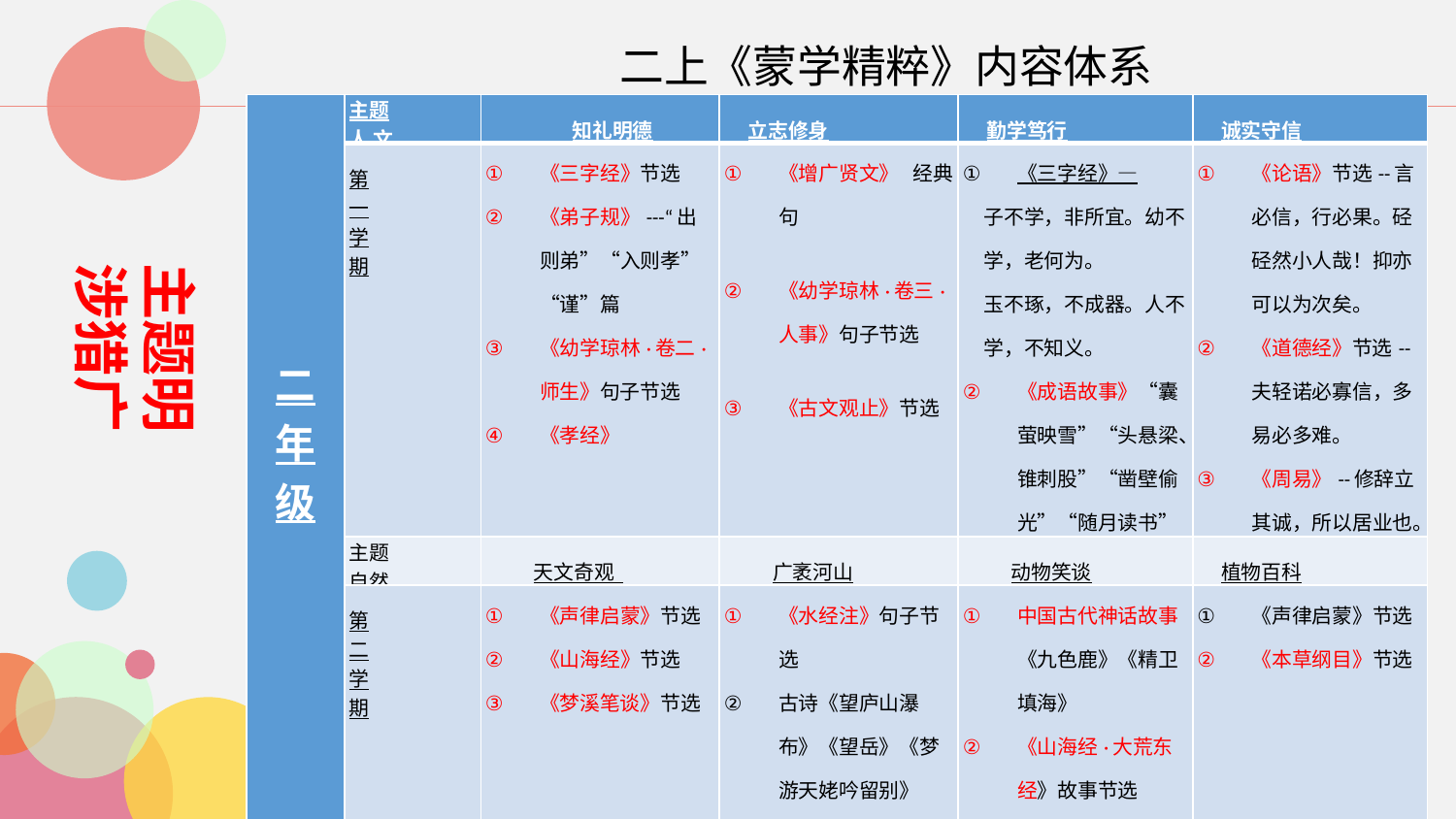

二上《蒙学精粹》内容体系

| 二 年 级 | 主题 人 文 | 知礼明德 | 立志修身 | 勤学笃行 | 诚实守信 |
| --- | --- | --- | --- | --- | --- |
|  | 第 一 学 期 | 《三字经》节选 《弟子规》---“出则弟”“入则孝”“谨”篇 《幼学琼林·卷二·师生》句子节选 《孝经》 | 《增广贤文》 经典句   《幼学琼林·卷三·人事》句子节选   《古文观止》节选 | 《三字经》— 子不学，非所宜。幼不学，老何为。 玉不琢，不成器。人不学，不知义。 《成语故事》“囊萤映雪”“头悬梁、锥刺股”“凿壁偷光”“随月读书” | 《论语》节选--言必信，行必果。硁硁然小人哉！抑亦可以为次矣。 《道德经》节选--夫轻诺必寡信，多易必多难。 《周易》--修辞立其诚，所以居业也。 |
|  | 主题 自然 | 天文奇观 | 广袤河山 | 动物笑谈 | 植物百科 |
|  | 第 二 学 期 | 《声律启蒙》节选 《山海经》节选 《梦溪笔谈》节选 | 《水经注》句子节选 古诗《望庐山瀑布》《望岳》《梦游天姥吟留别》 | 中国古代神话故事《九色鹿》《精卫填海》 《山海经·大荒东经》故事节选 | 《声律启蒙》节选 《本草纲目》节选 |
主题明
涉猎广